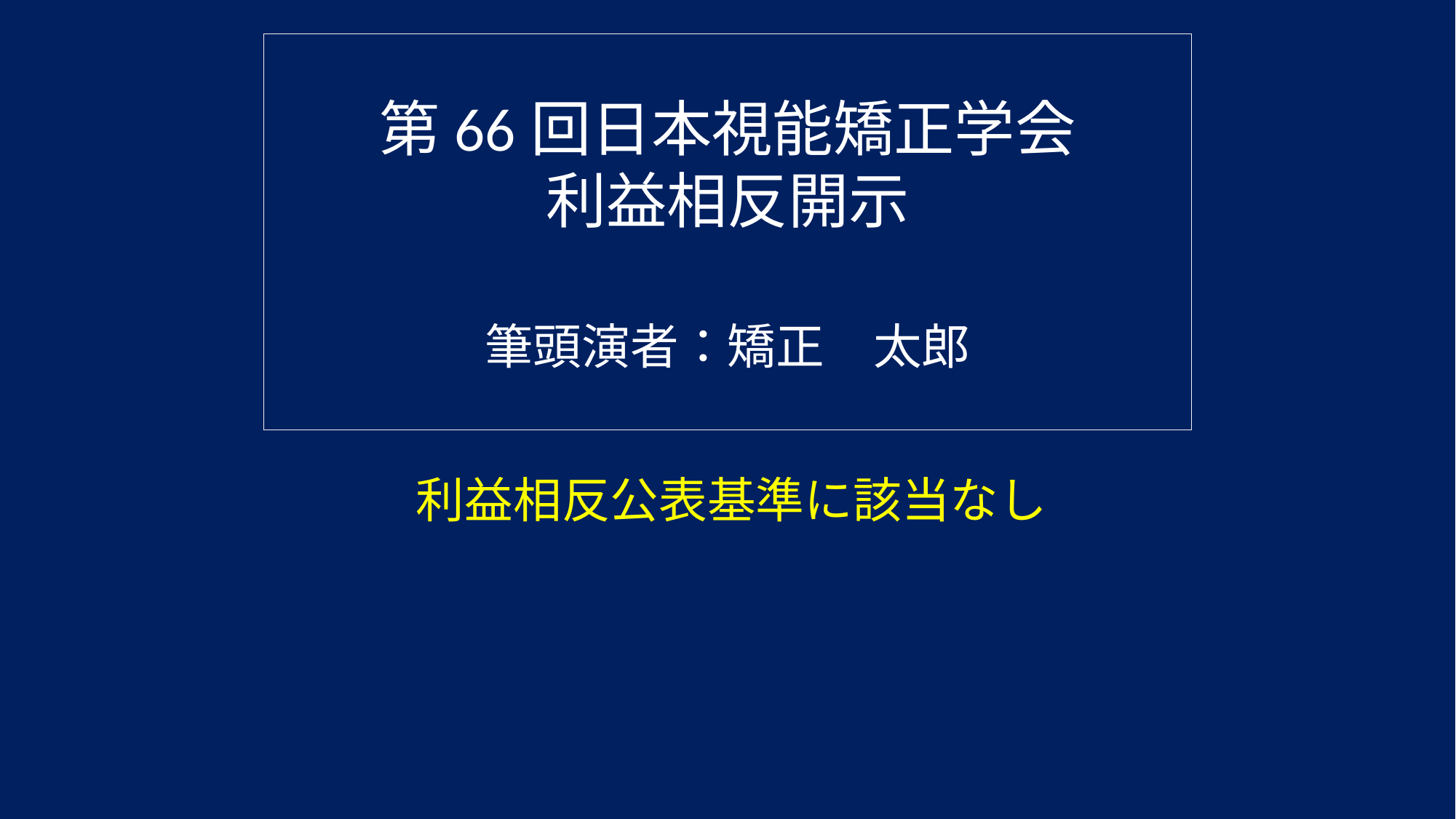

# 第66回日本視能矯正学会 利益相反開示 筆頭演者：矯正　太郎
利益相反公表基準に該当なし